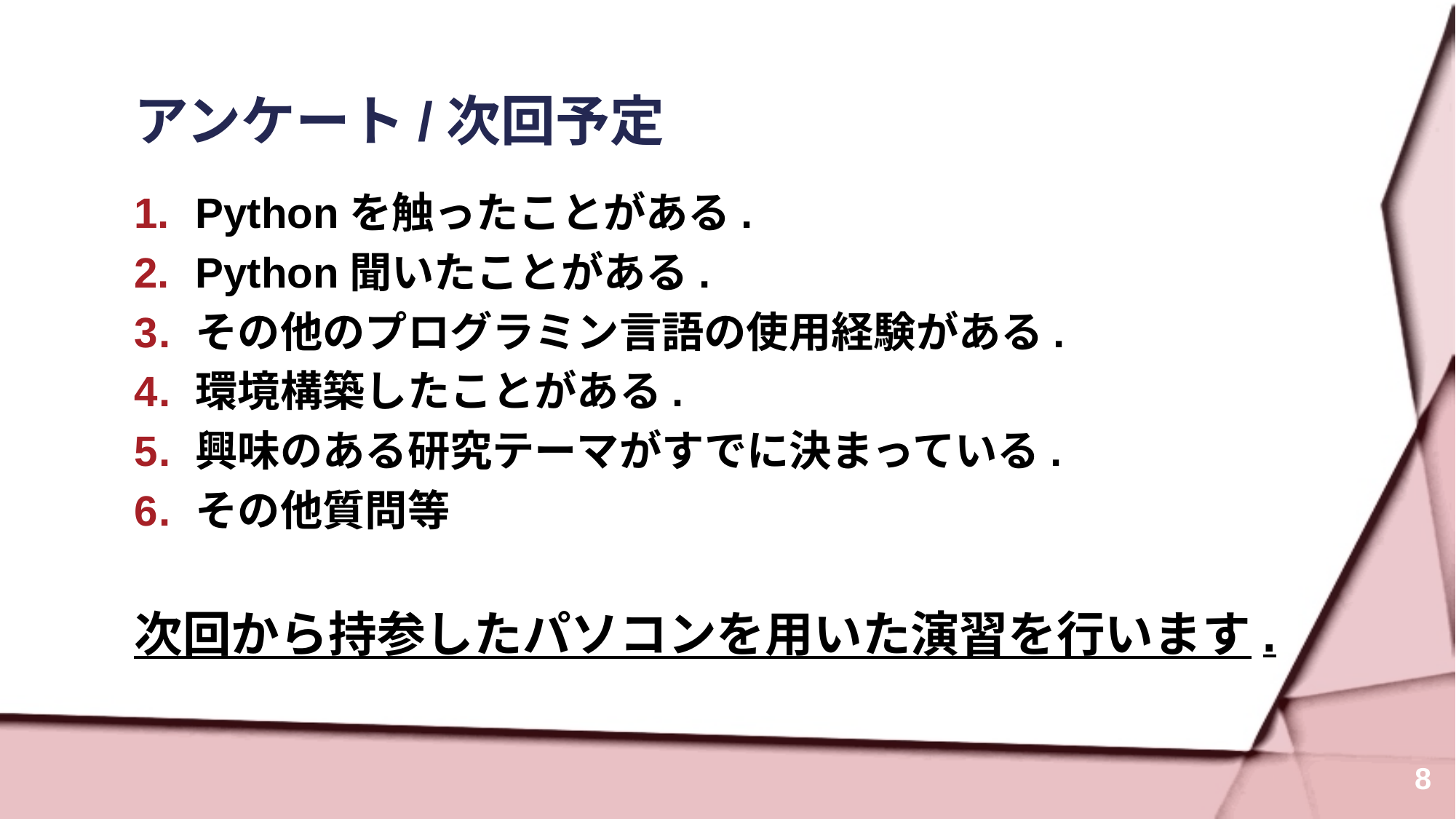

# アンケート/次回予定
Pythonを触ったことがある.
Python聞いたことがある.
その他のプログラミン言語の使用経験がある.
環境構築したことがある.
興味のある研究テーマがすでに決まっている.
その他質問等

次回から持参したパソコンを用いた演習を行います.

8